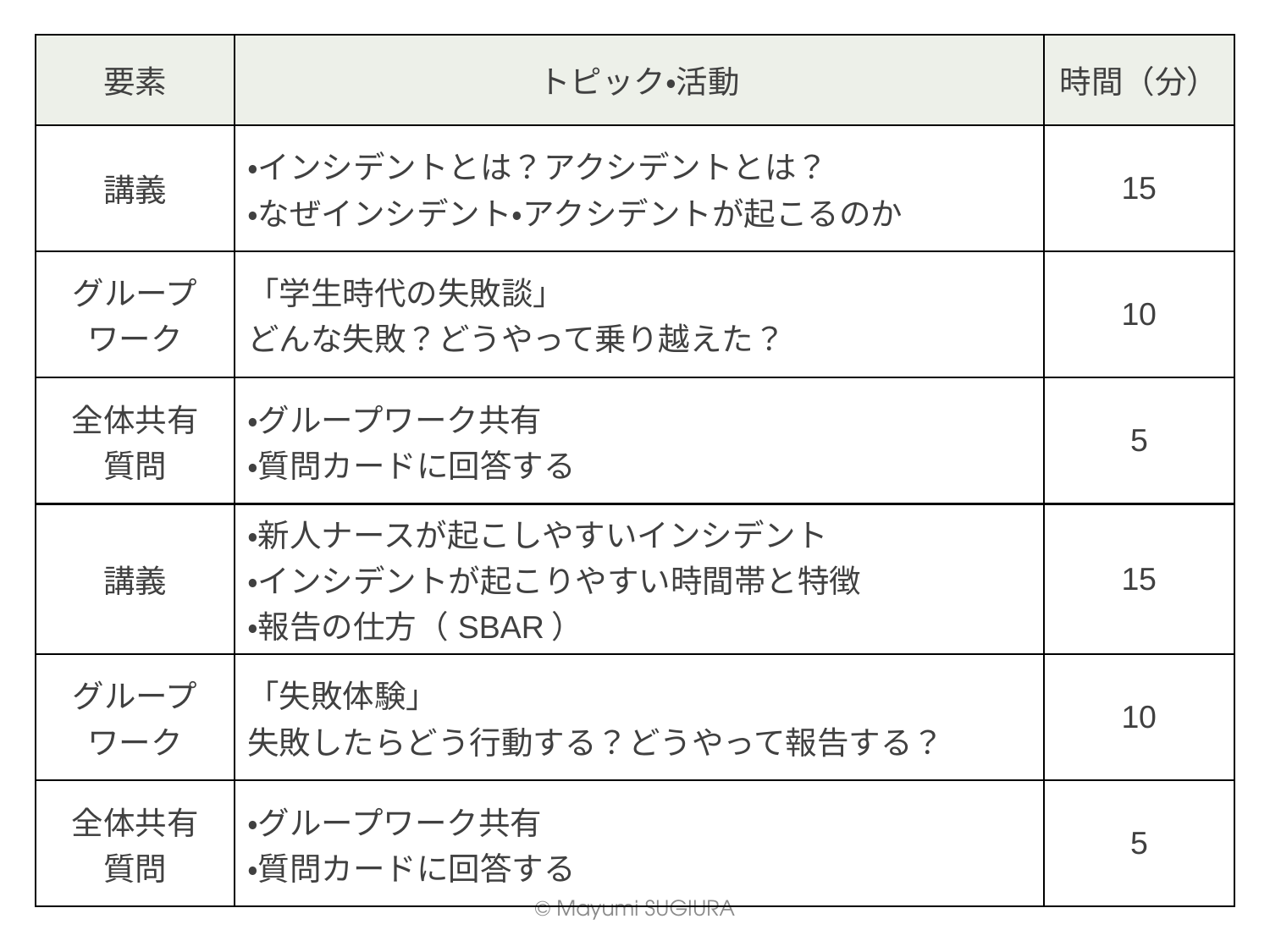

| 要素 | トピック・活動 | 時間（分） |
| --- | --- | --- |
| 講義 | ・インシデントとは？アクシデントとは？ ・なぜインシデント・アクシデントが起こるのか | 15 |
| グループ ワーク | 「学生時代の失敗談」 どんな失敗？どうやって乗り越えた？ | 10 |
| 全体共有 質問 | ・グループワーク共有 ・質問カードに回答する | 5 |
| 講義 | ・新人ナースが起こしやすいインシデント ・インシデントが起こりやすい時間帯と特徴 ・報告の仕方（SBAR） | 15 |
| グループ ワーク | 「失敗体験」 失敗したらどう行動する？どうやって報告する？ | 10 |
| 全体共有 質問 | ・グループワーク共有 ・質問カードに回答する | 5 |
©︎ Mayumi SUGIURA